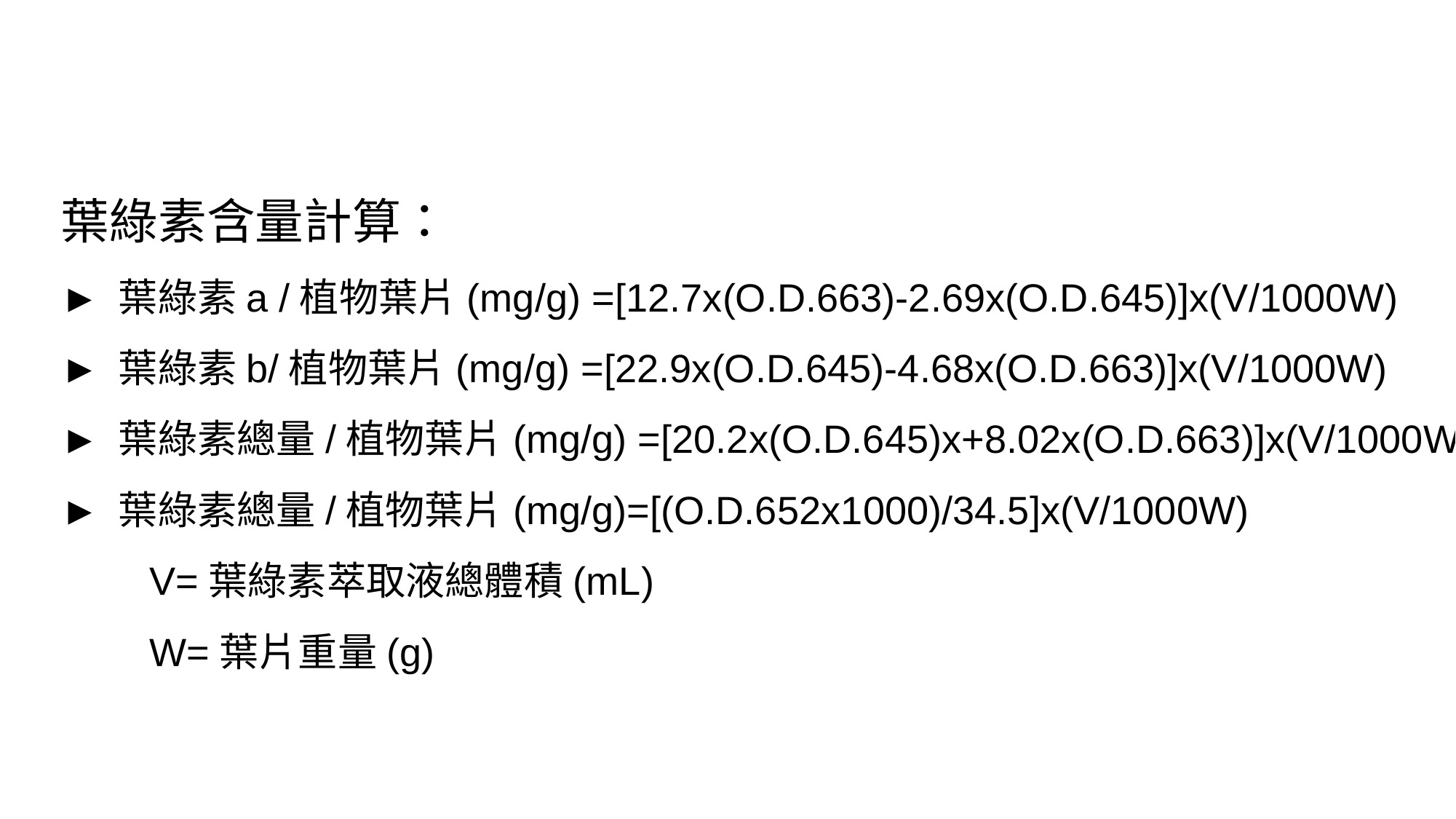

葉綠素含量計算：
► 葉綠素a /植物葉片(mg/g) =[12.7x(O.D.663)-2.69x(O.D.645)]x(V/1000W)
► 葉綠素b/植物葉片(mg/g) =[22.9x(O.D.645)-4.68x(O.D.663)]x(V/1000W)
► 葉綠素總量/植物葉片(mg/g) =[20.2x(O.D.645)x+8.02x(O.D.663)]x(V/1000W)
► 葉綠素總量/植物葉片(mg/g)=[(O.D.652x1000)/34.5]x(V/1000W)
　　V=葉綠素萃取液總體積(mL)
　　W=葉片重量(g)